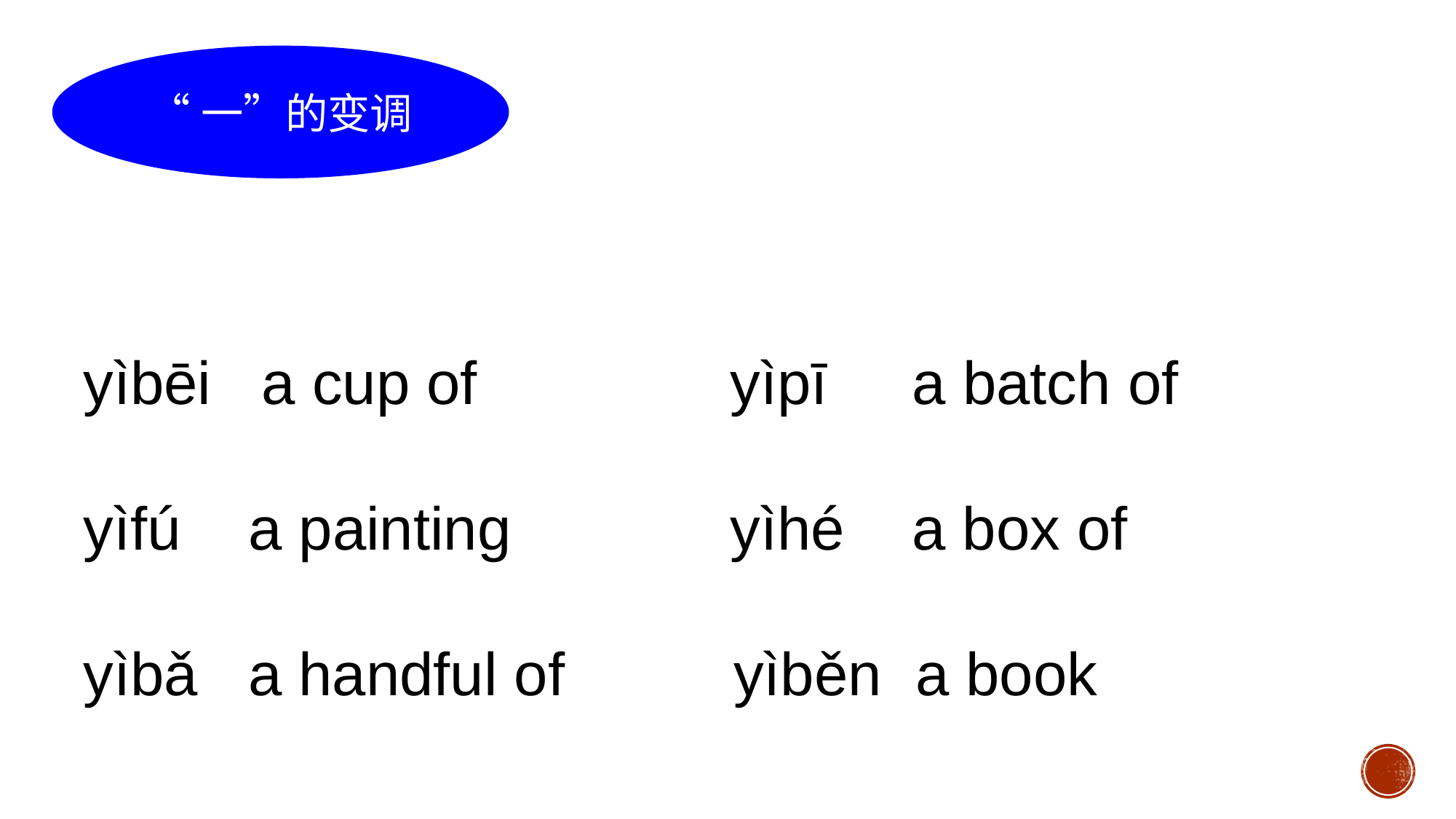

“一”的变调
yìbēi   a cup of               yìpī     a batch of
yìfú    a painting             yìhé    a box of
yìbǎ   a handful of          yìběn  a book